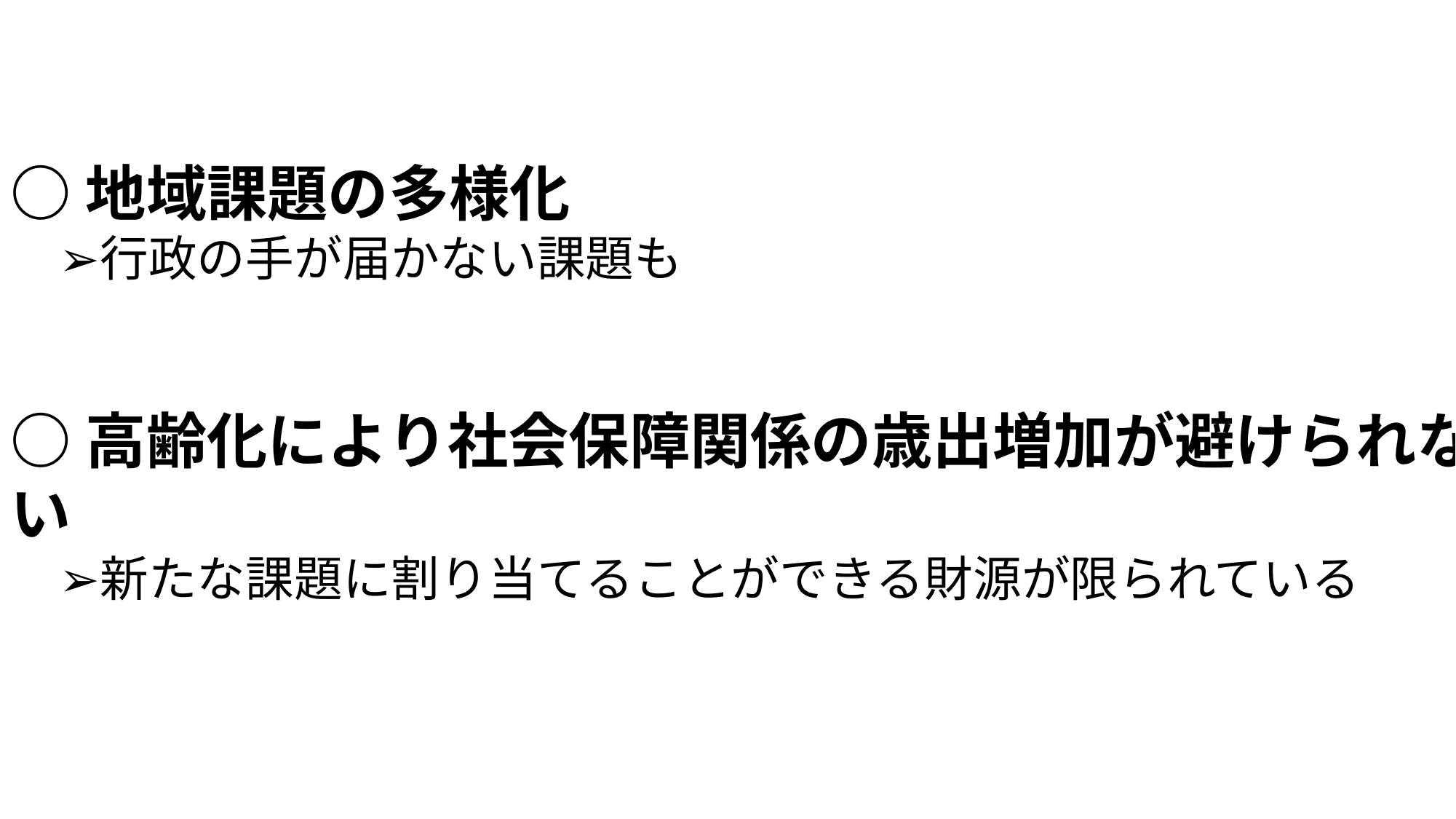

○地域課題の多様化
　➢行政の手が届かない課題も

○高齢化により社会保障関係の歳出増加が避けられない
　➢新たな課題に割り当てることができる財源が限られている